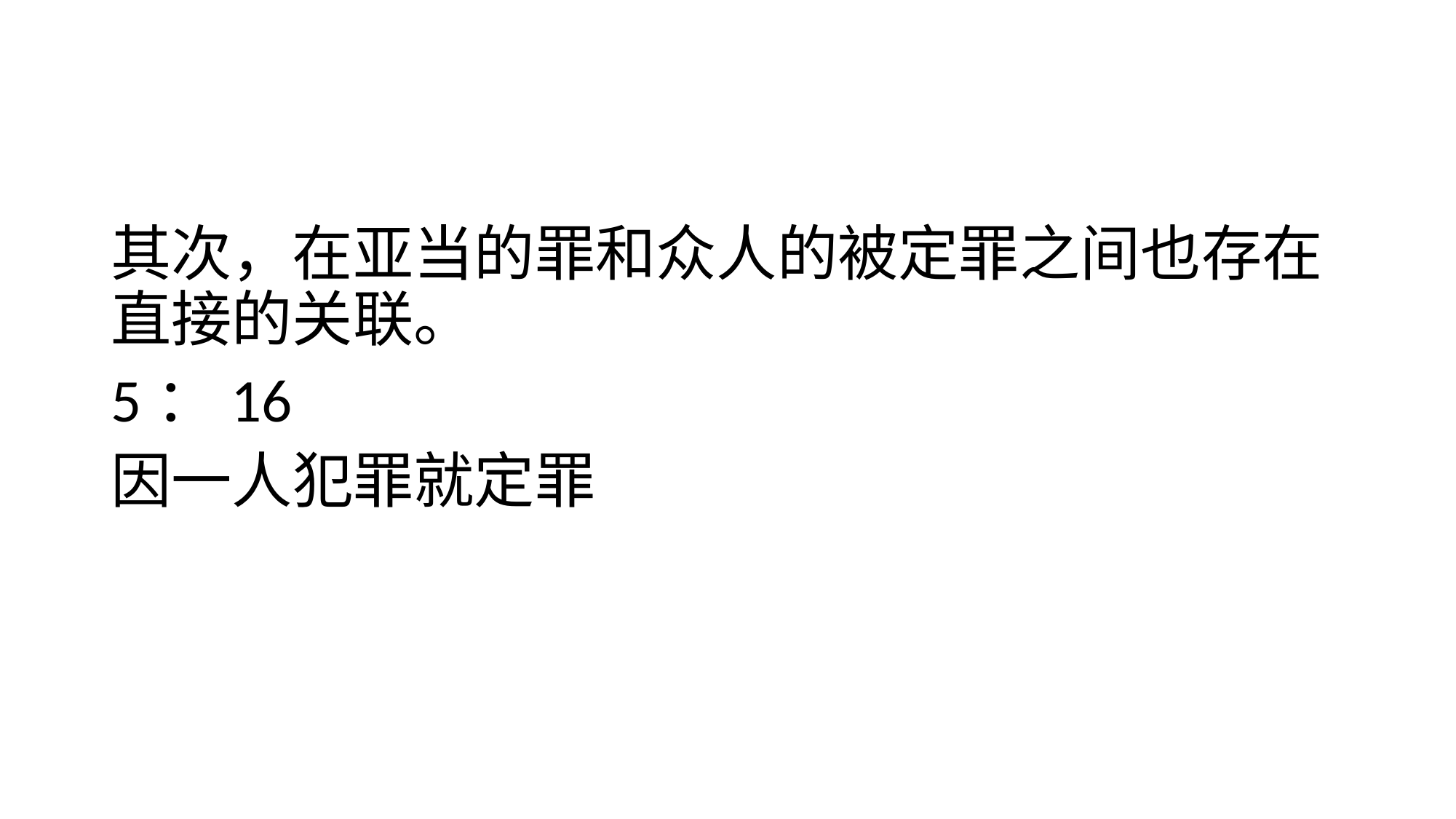

#
其次，在亚当的罪和众人的被定罪之间也存在直接的关联。
5：16
因一人犯罪就定罪